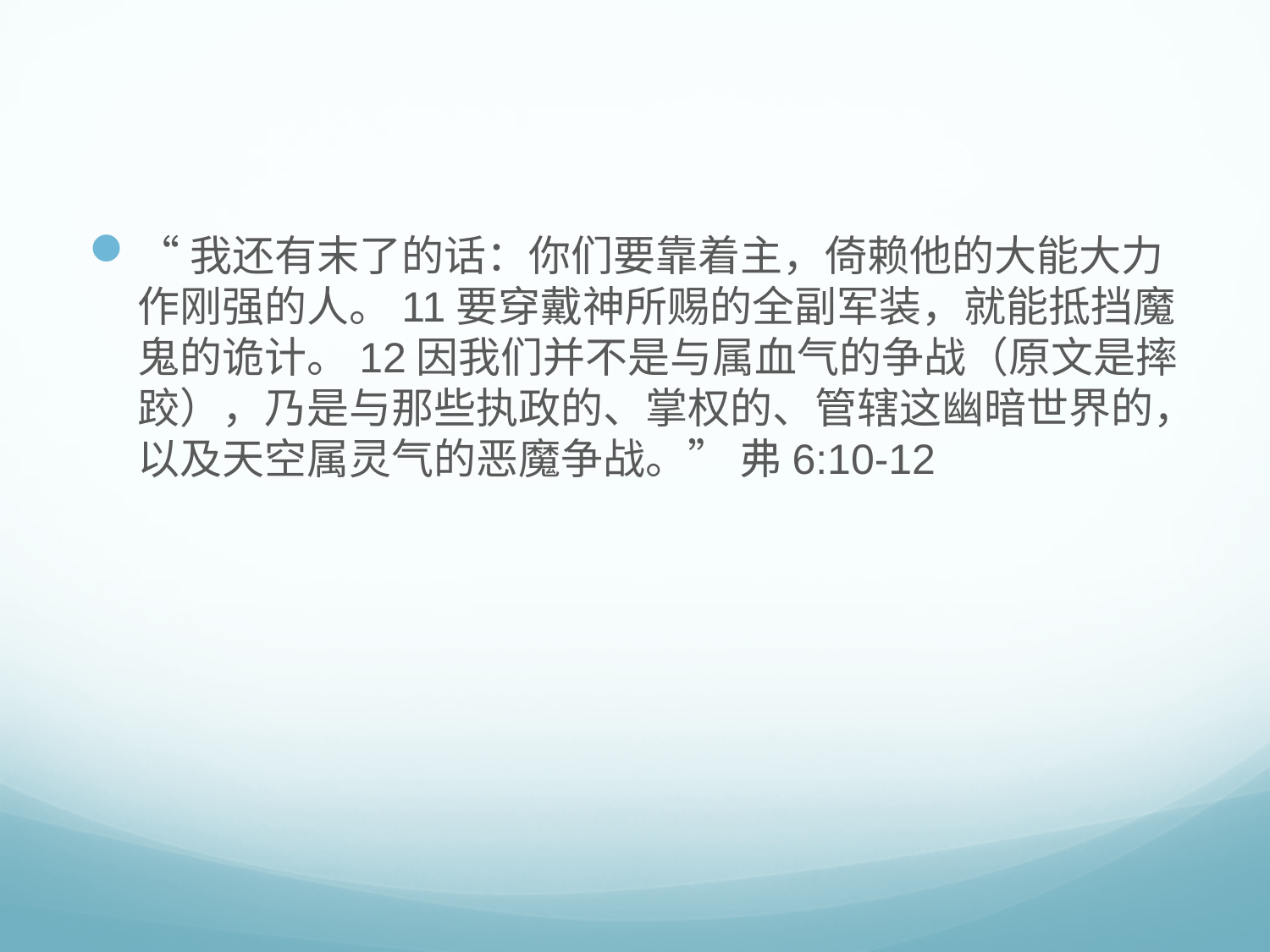

“我还有末了的话：你们要靠着主，倚赖他的大能大力作刚强的人。11要穿戴神所赐的全副军装，就能抵挡魔鬼的诡计。12因我们并不是与属血气的争战（原文是摔跤），乃是与那些执政的、掌权的、管辖这幽暗世界的，以及天空属灵气的恶魔争战。” 弗6:10-12